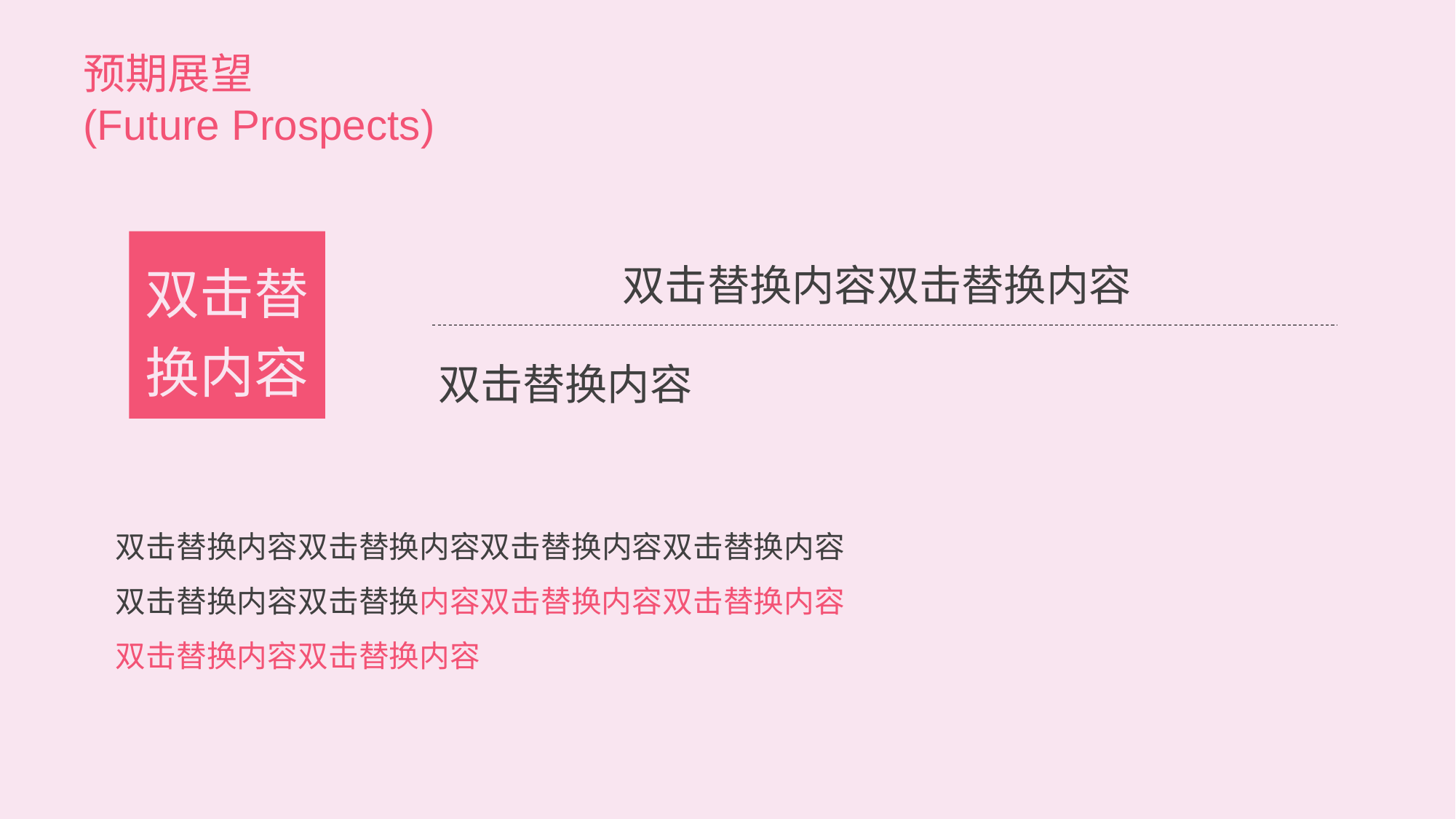

预期展望
(Future Prospects)
双击替换内容
双击替换内容双击替换内容

双击替换内容
双击替换内容双击替换内容双击替换内容双击替换内容
双击替换内容双击替换内容双击替换内容双击替换内容
双击替换内容双击替换内容